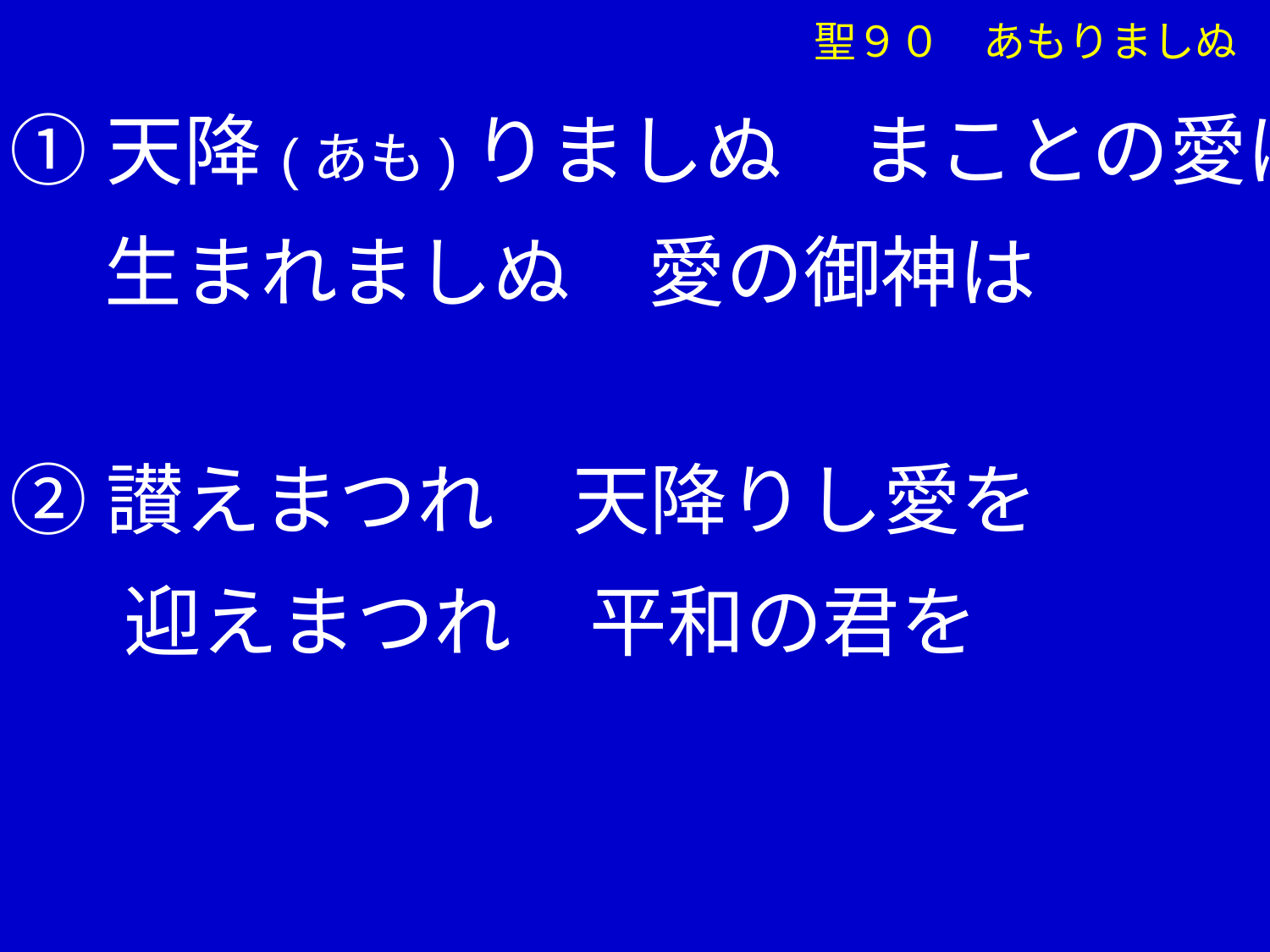

①天降(あも)りましぬ　まことの愛は
　 生まれましぬ　愛の御神は

②讃えまつれ　天降りし愛を
 　迎えまつれ　平和の君を
聖９０　あもりましぬ